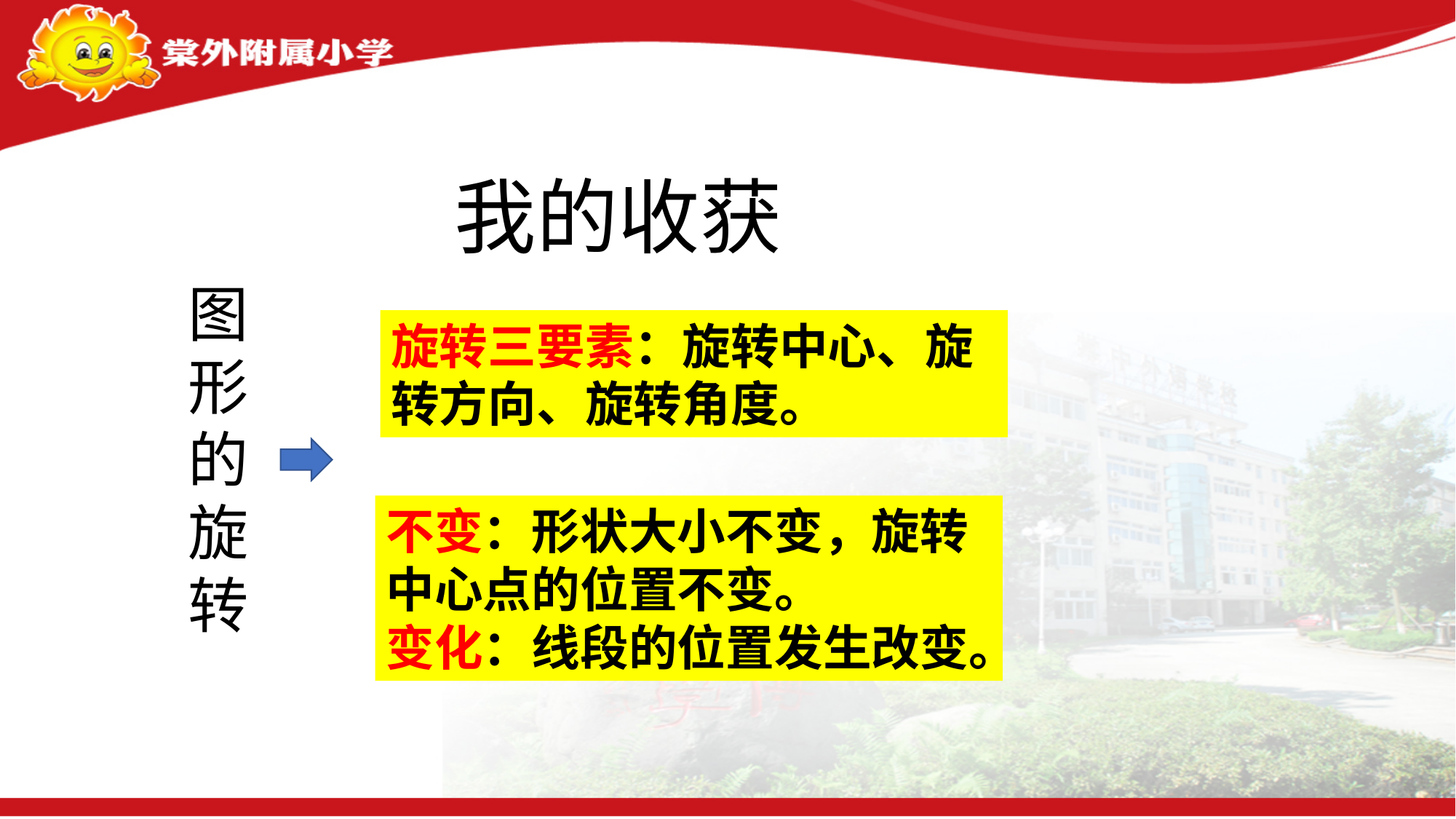

我的收获
图形的旋转
旋转三要素：旋转中心、旋转方向、旋转角度。

不变：形状大小不变，旋转中心点的位置不变。
变化：线段的位置发生改变。